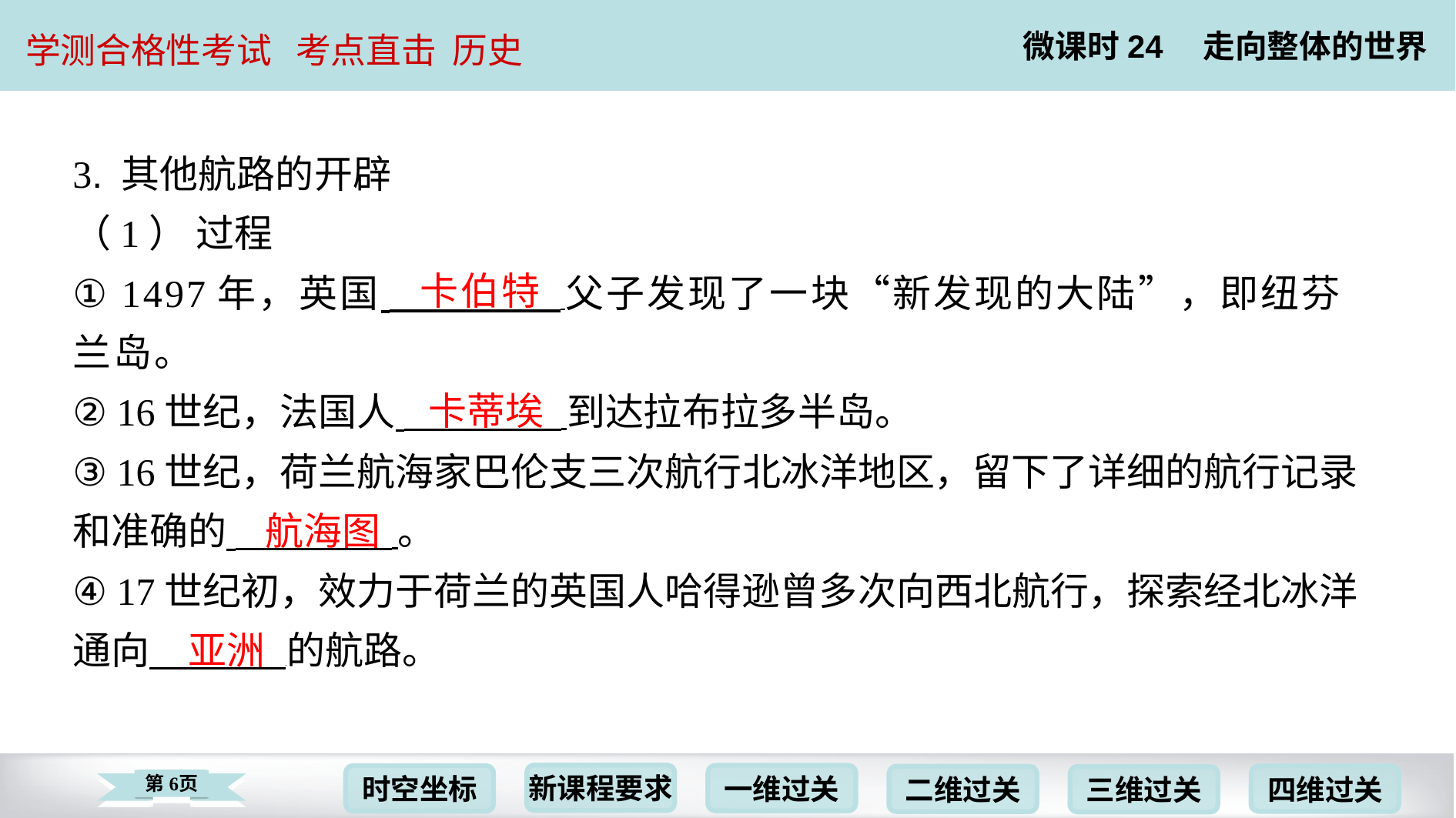

3. 其他航路的开辟
（1） 过程
① 1497年，英国                          父子发现了一块“新发现的大陆”，即纽芬
兰岛。
② 16世纪，法国人                        到达拉布拉多半岛。
③ 16世纪，荷兰航海家巴伦支三次航行北冰洋地区，留下了详细的航行记录
和准确的                        ⁠。
④ 17世纪初，效力于荷兰的英国人哈得逊曾多次向西北航行，探索经北冰洋
通向                    的航路。
卡伯特
卡蒂埃
航海图
亚洲